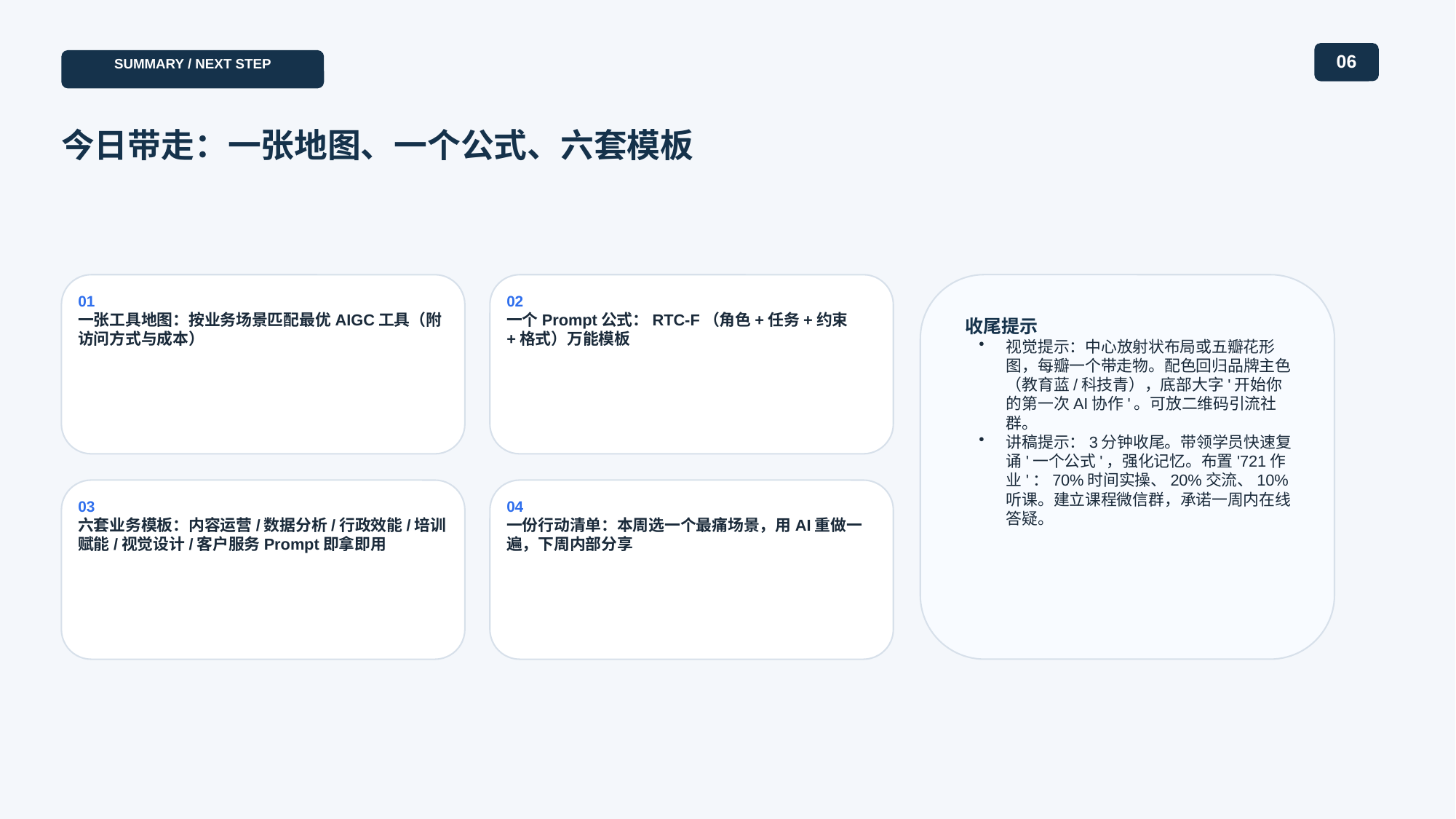

06

SUMMARY / NEXT STEP
今日带走：一张地图、一个公式、六套模板

收尾提示
视觉提示：中心放射状布局或五瓣花形图，每瓣一个带走物。配色回归品牌主色（教育蓝/科技青），底部大字'开始你的第一次AI协作'。可放二维码引流社群。
讲稿提示：3分钟收尾。带领学员快速复诵'一个公式'，强化记忆。布置'721作业'：70%时间实操、20%交流、10%听课。建立课程微信群，承诺一周内在线答疑。
01
一张工具地图：按业务场景匹配最优AIGC工具（附访问方式与成本）
02
一个Prompt公式：RTC-F（角色+任务+约束+格式）万能模板

03
六套业务模板：内容运营/数据分析/行政效能/培训赋能/视觉设计/客户服务Prompt即拿即用
04
一份行动清单：本周选一个最痛场景，用AI重做一遍，下周内部分享